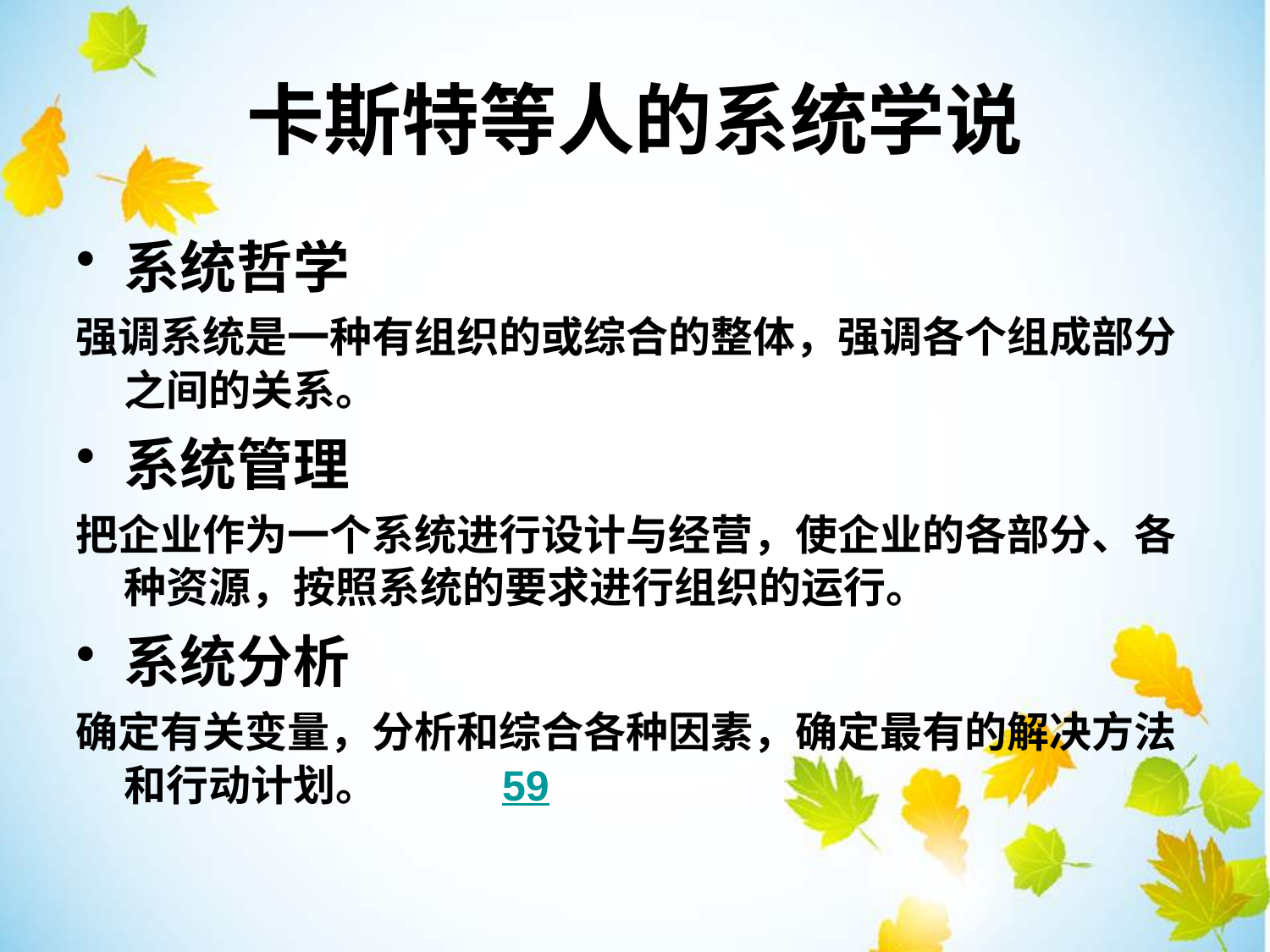

卡斯特等人的系统学说
系统哲学
强调系统是一种有组织的或综合的整体，强调各个组成部分之间的关系。
系统管理
把企业作为一个系统进行设计与经营，使企业的各部分、各种资源，按照系统的要求进行组织的运行。
系统分析
确定有关变量，分析和综合各种因素，确定最有的解决方法和行动计划。            59